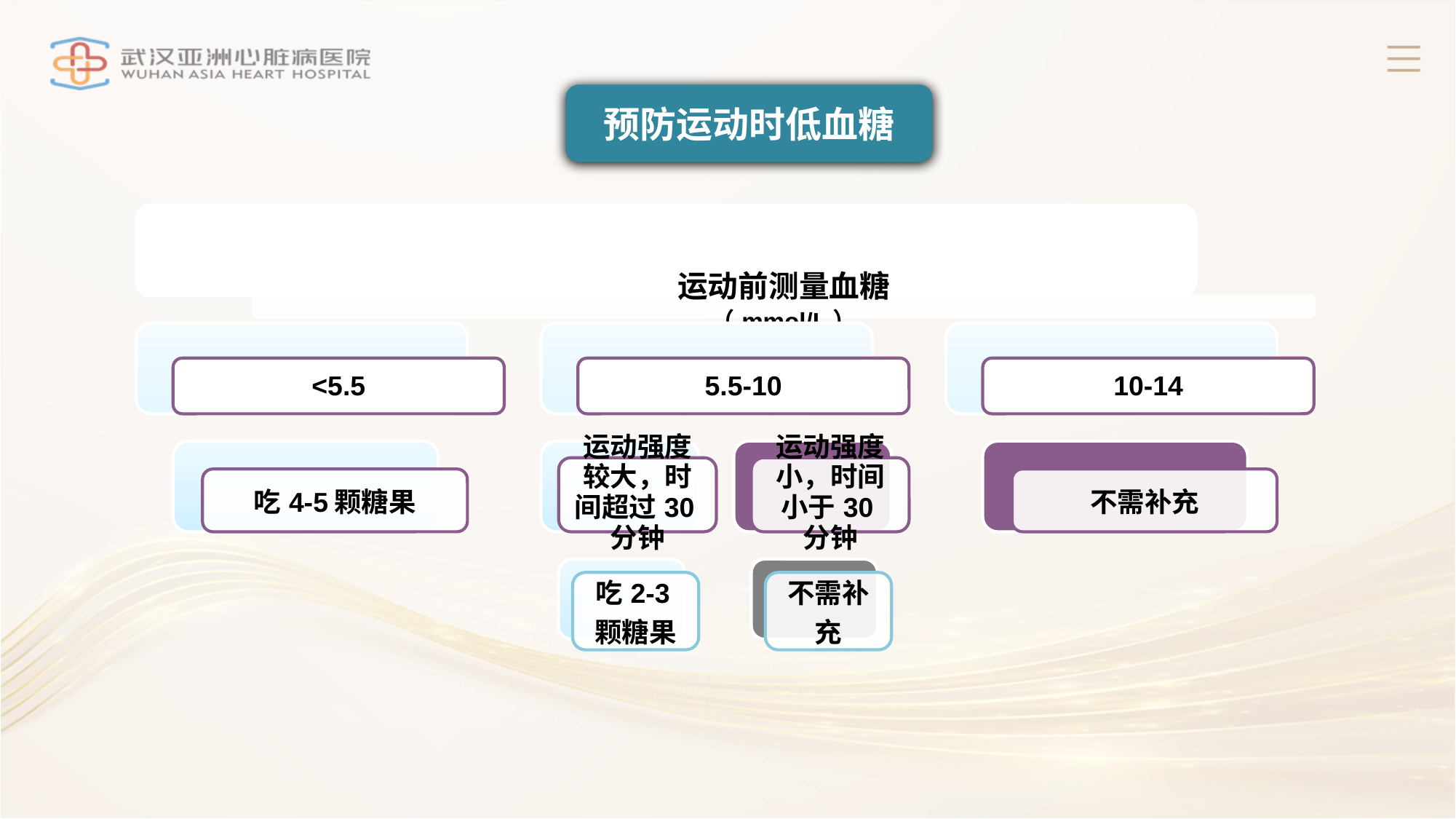

预防运动时低血糖
运动前测量血糖
（mmol/L）
<5.5
吃4-5颗糖果
5.5-10
运动强度较大，时间超过30分钟
吃2-3颗糖果
10-14
不需补充
运动强度小，时间小于30分钟
不需补充
延时符